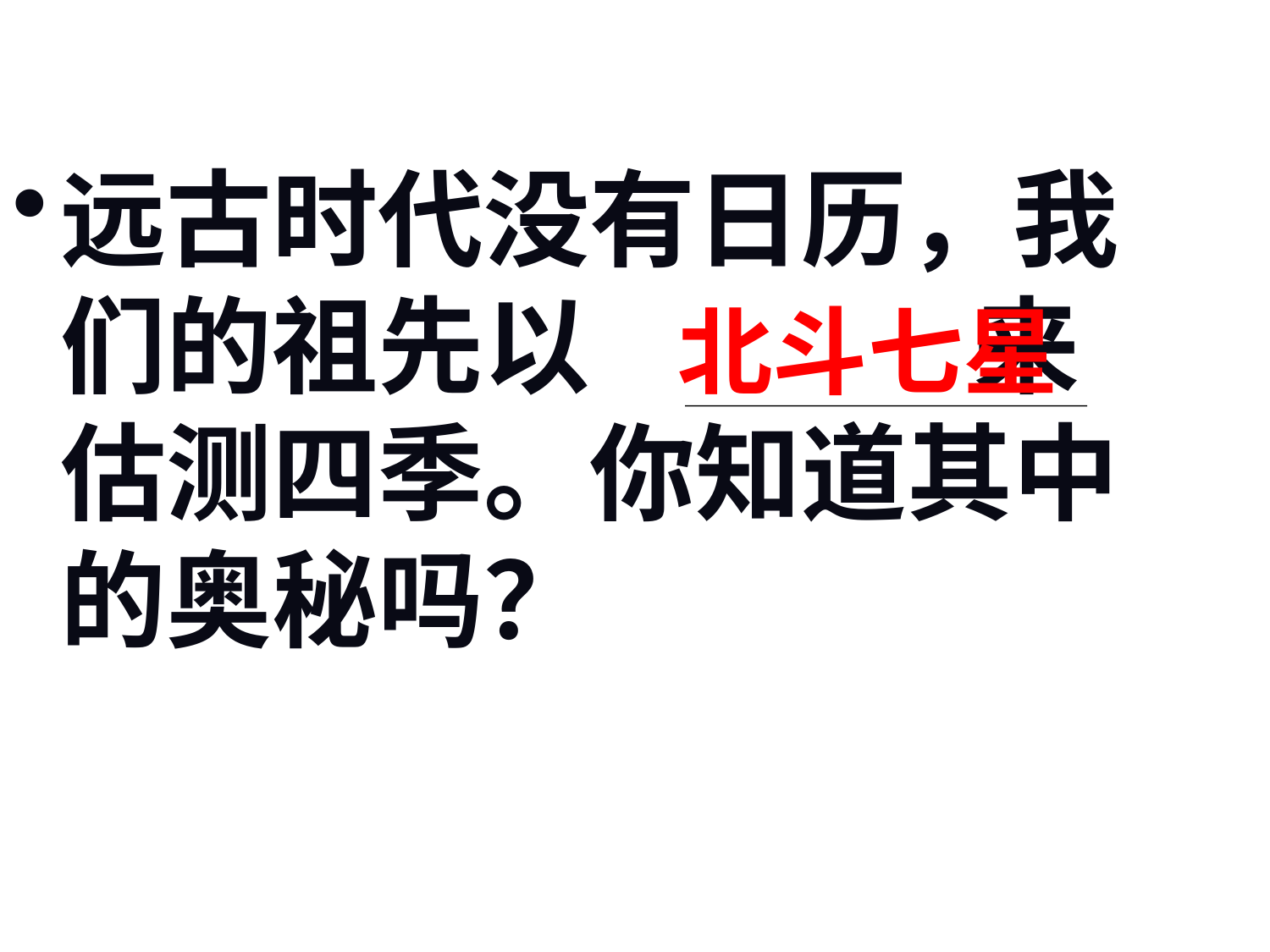

远古时代没有日历，我们的祖先以                来估测四季。你知道其中的奥秘吗？
北斗七星